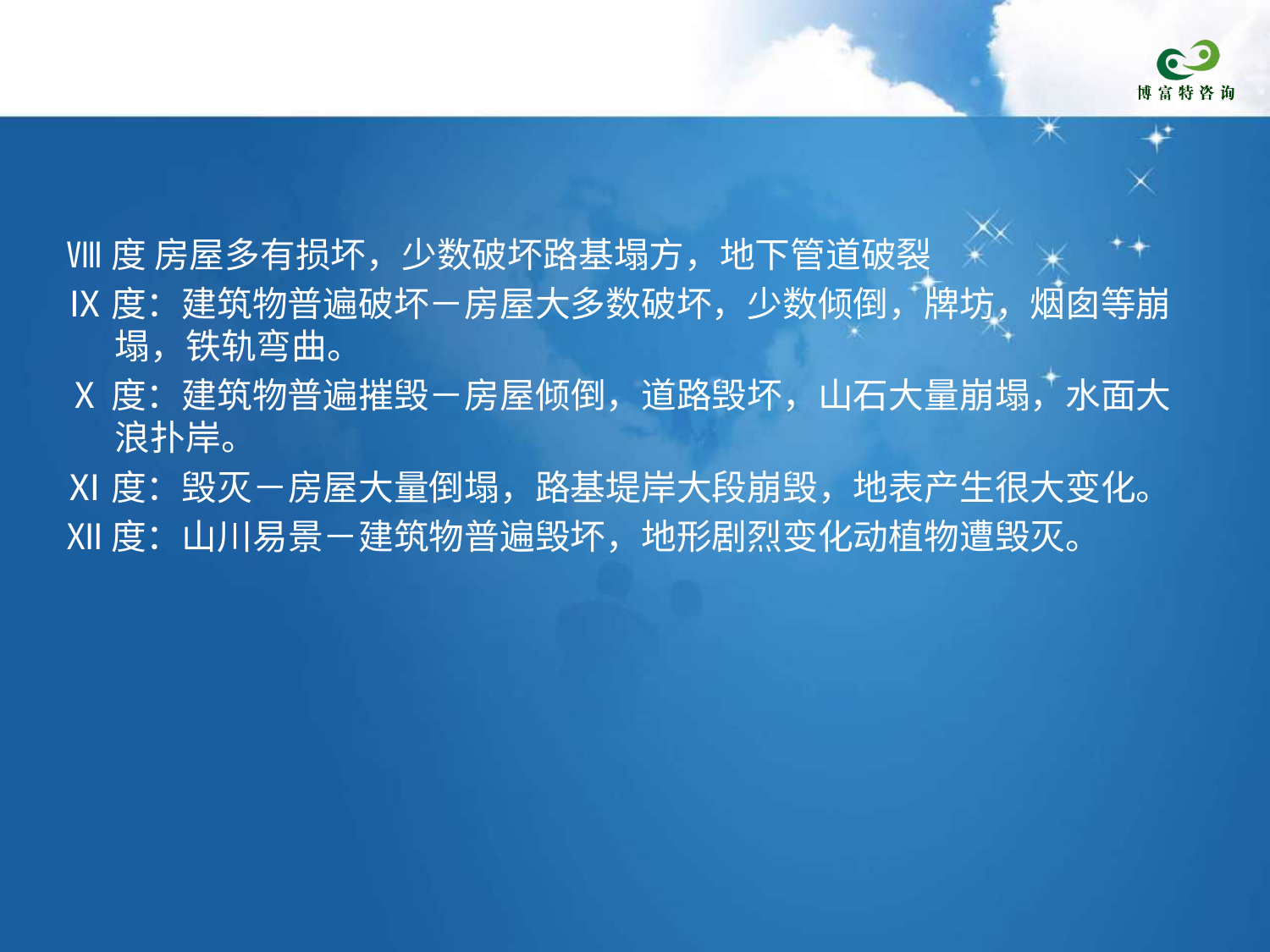

Ⅷ度 房屋多有损坏，少数破坏路基塌方，地下管道破裂
Ⅸ度：建筑物普遍破坏－房屋大多数破坏，少数倾倒，牌坊，烟囱等崩塌，铁轨弯曲。
Ⅹ度：建筑物普遍摧毁－房屋倾倒，道路毁坏，山石大量崩塌，水面大浪扑岸。
Ⅺ度：毁灭－房屋大量倒塌，路基堤岸大段崩毁，地表产生很大变化。
Ⅻ度：山川易景－建筑物普遍毁坏，地形剧烈变化动植物遭毁灭。